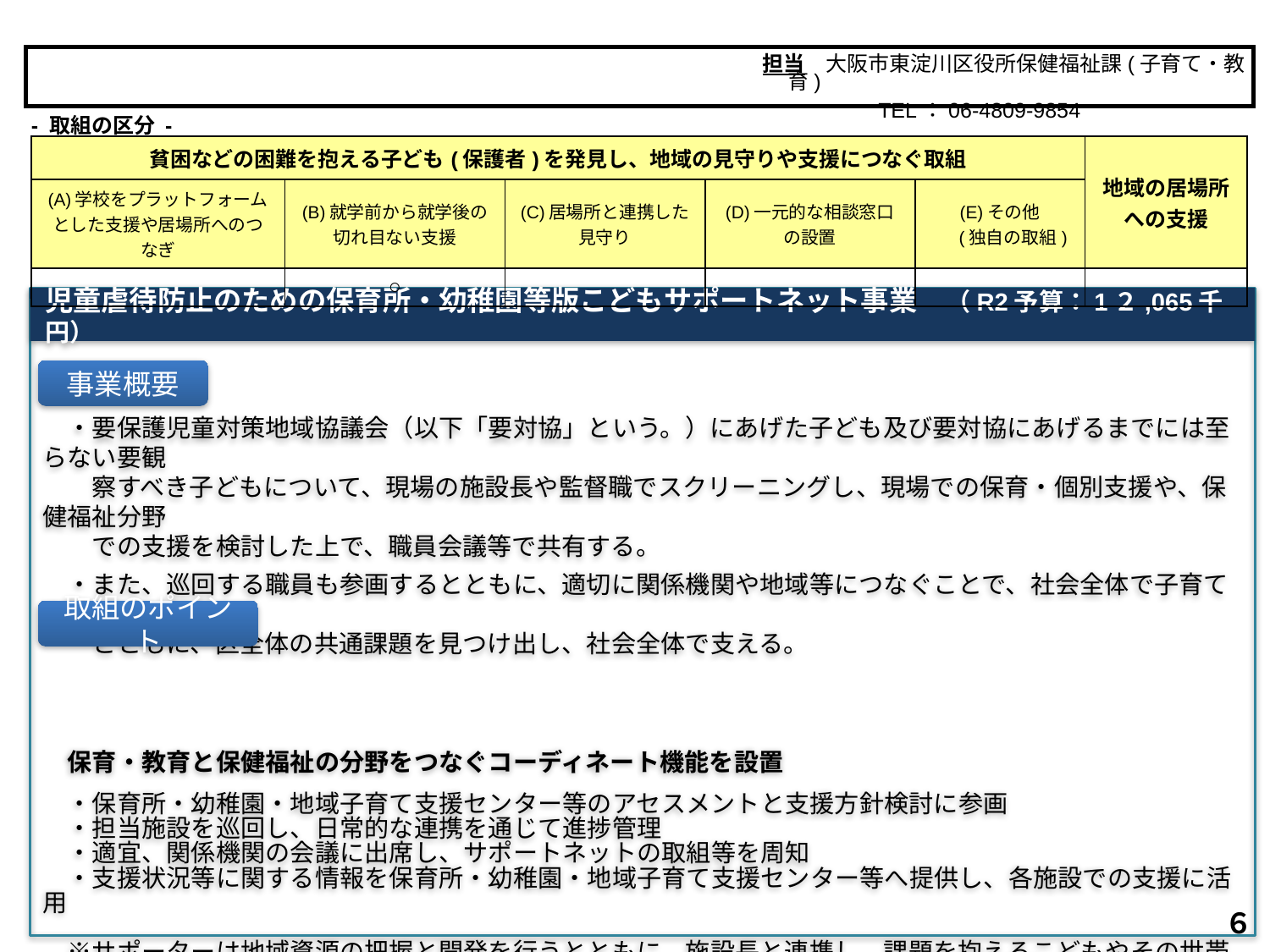

担当　大阪市東淀川区役所保健福祉課(子育て・教育)
　　　　　 TEL：06-4809-9854

大阪市
- 取組の区分 -
| 貧困などの困難を抱える子ども(保護者)を発見し、地域の見守りや支援につなぐ取組 |  |  |  |  | 地域の居場所 への支援 |
| --- | --- | --- | --- | --- | --- |
| (A)学校をプラットフォームとした支援や居場所へのつなぎ | (B)就学前から就学後の 切れ目ない支援 | (C)居場所と連携した 見守り | (D)一元的な相談窓口 の設置 | (E)その他 　 (独自の取組) |  |
|  | ○ |  |  |  |  |

　・要保護児童対策地域協議会（以下「要対協」という。）にあげた子ども及び要対協にあげるまでには至らない要観
　　察すべき子どもについて、現場の施設長や監督職でスクリーニングし、現場での保育・個別支援や、保健福祉分野
　　での支援を検討した上で、職員会議等で共有する。

　・また、巡回する職員も参画するとともに、適切に関係機関や地域等につなぐことで、社会全体で子育て支援を行う
　　とともに、区全体の共通課題を見つけ出し、社会全体で支える。

　保育・教育と保健福祉の分野をつなぐコーディネート機能を設置

　・保育所・幼稚園・地域子育て支援センター等のアセスメントと支援方針検討に参画
　・担当施設を巡回し、日常的な連携を通じて進捗管理
　・適宜、関係機関の会議に出席し、サポートネットの取組等を周知
　・支援状況等に関する情報を保育所・幼稚園・地域子育て支援センター等へ提供し、各施設での支援に活用

　※サポーターは地域資源の把握と開発を行うとともに、施設長と連携し、課題を抱えるこどもやその世帯を
　　　保健福祉分野の支援や地域による支援につなぐ。

児童虐待防止のための保育所・幼稚園等版こどもサポートネット事業　（R2予算：1２,065千円）
事業概要
取組のポイント
６